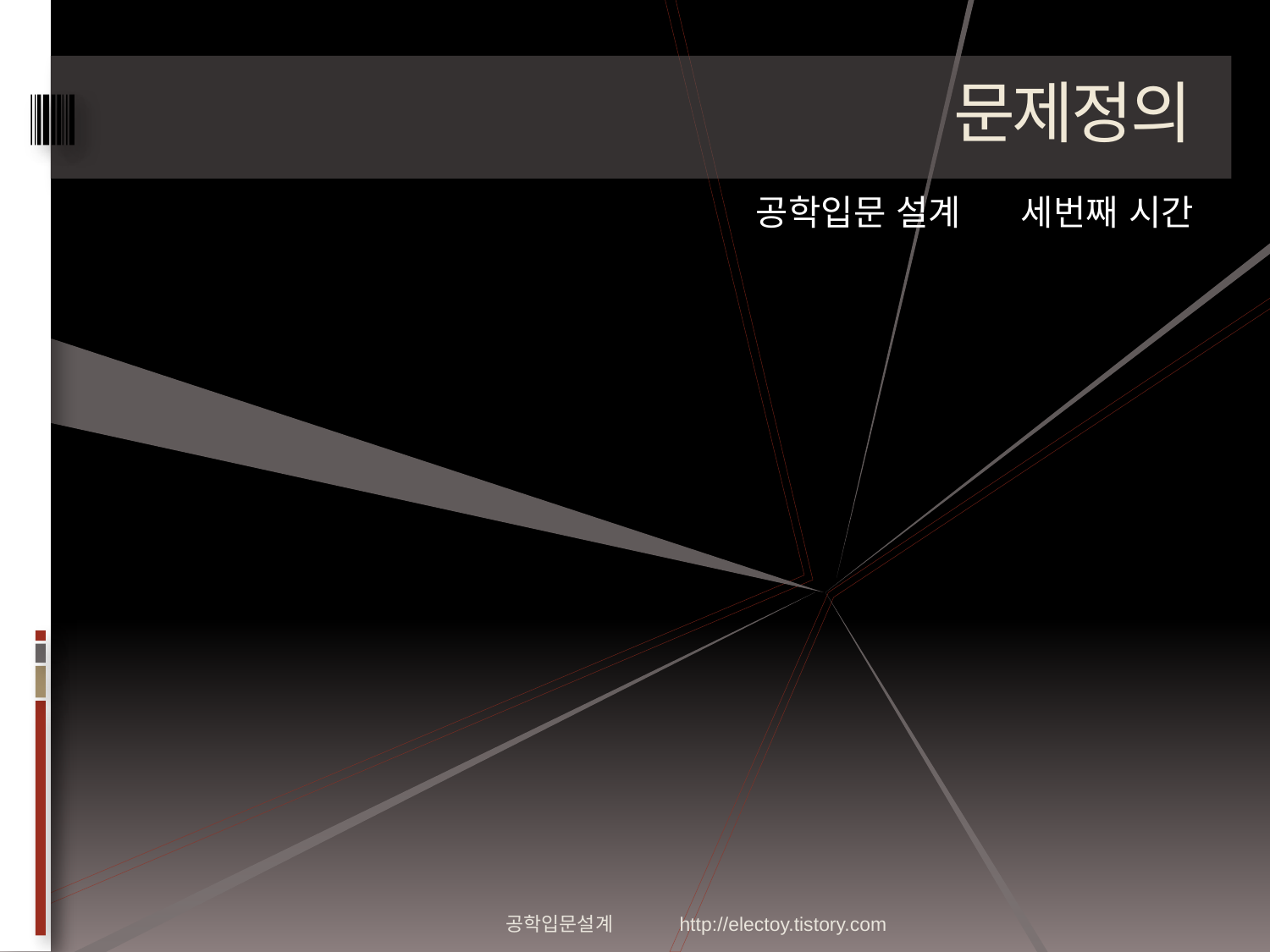

# 문제정의
공학입문 설계      세번째 시간
공학입문설계          http://electoy.tistory.com